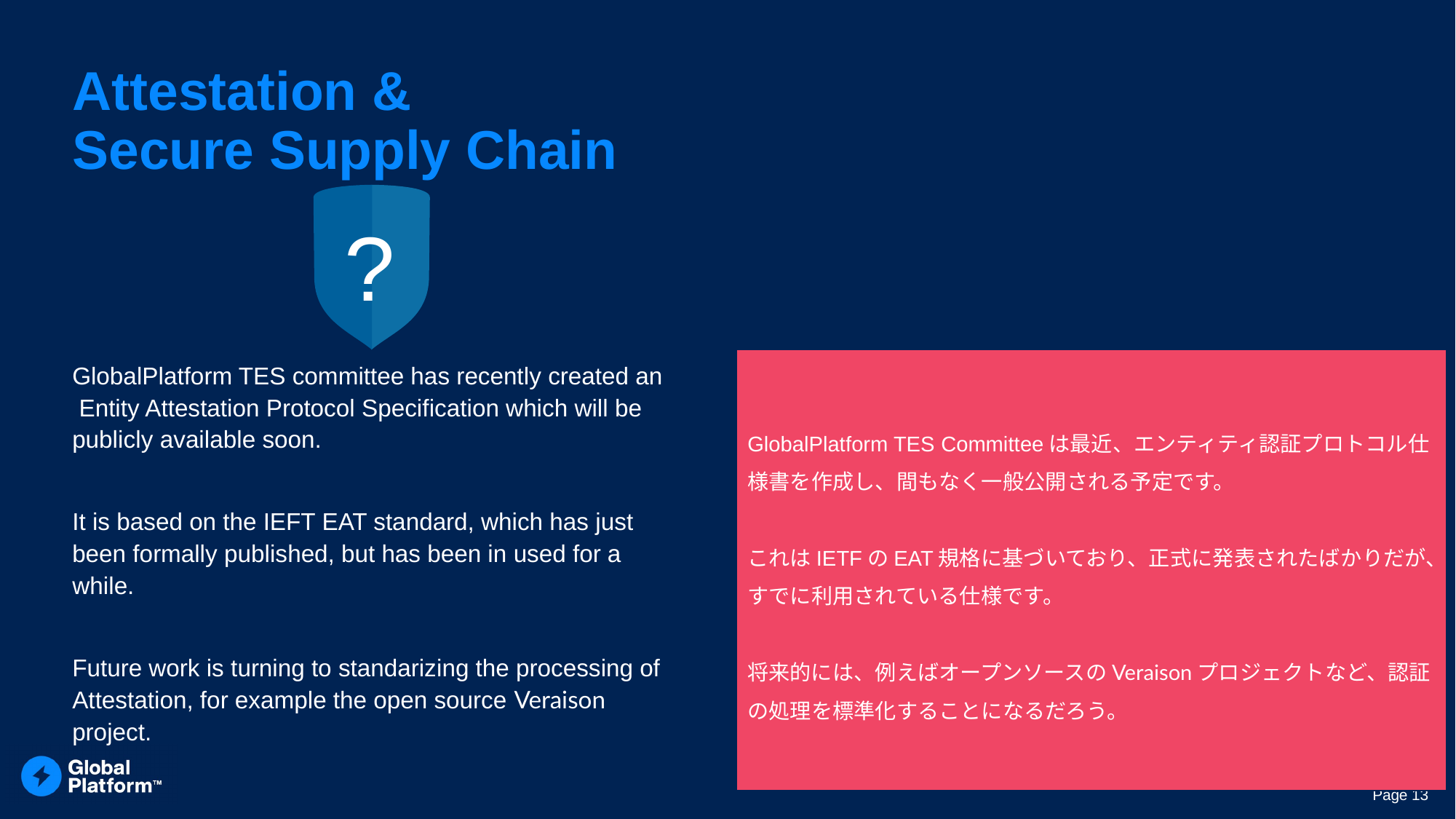

# Attestation & Secure Supply Chain

?
GlobalPlatform TES Committeeは最近、エンティティ認証プロトコル仕様書を作成し、間もなく一般公開される予定です。

これはIETFのEAT規格に基づいており、正式に発表されたばかりだが、すでに利用されている仕様です。

将来的には、例えばオープンソースのVeraisonプロジェクトなど、認証の処理を標準化することになるだろう。
GlobalPlatform TES committee has recently created an  Entity Attestation Protocol Specification which will be publicly available soon.

It is based on the IEFT EAT standard, which has just been formally published, but has been in used for a while.

Future work is turning to standarizing the processing of Attestation, for example the open source Veraison project.